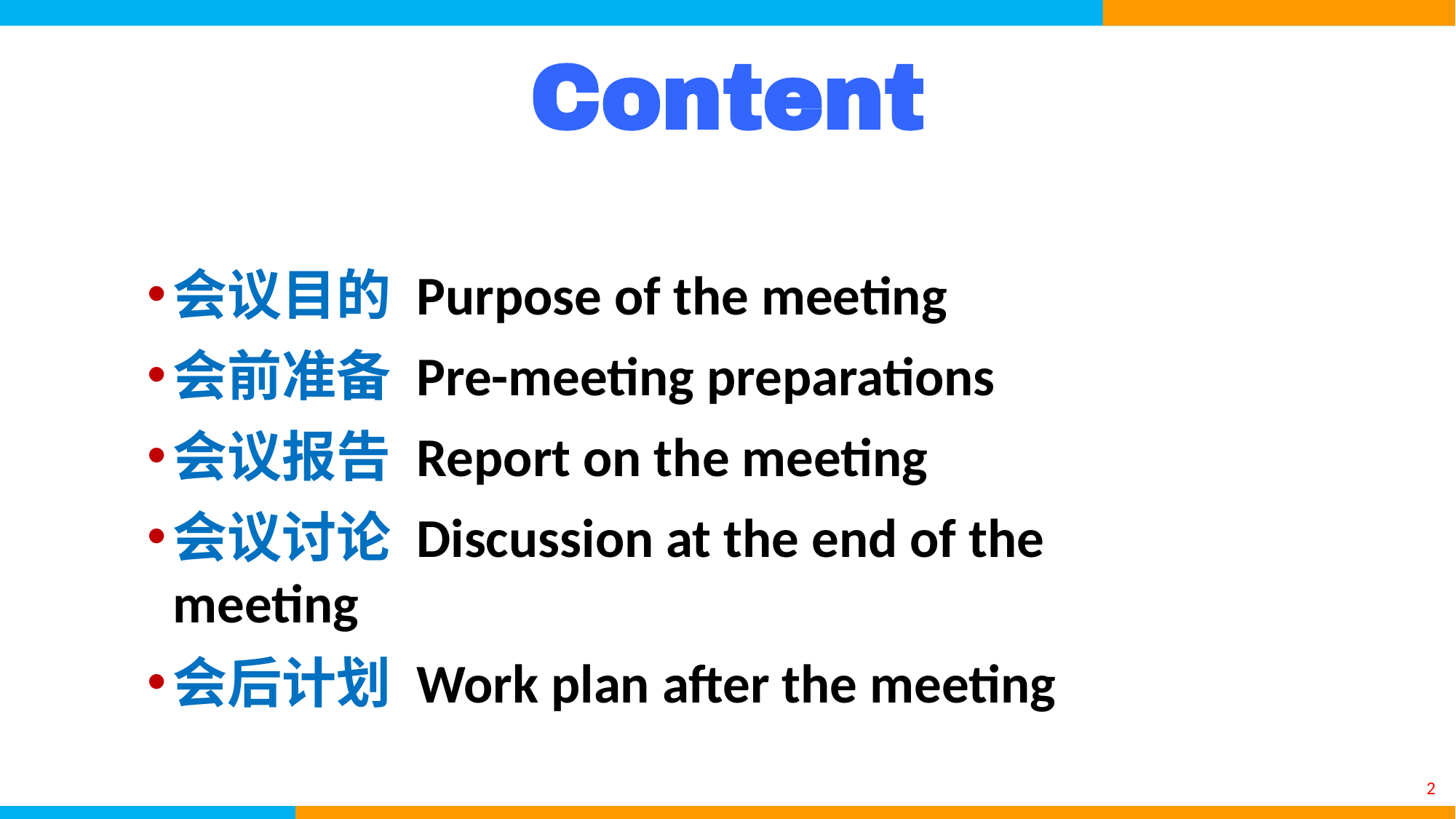

# Content
会议目的 Purpose of the meeting
会前准备 Pre-meeting preparations
会议报告 Report on the meeting
会议讨论 Discussion at the end of the meeting
会后计划 Work plan after the meeting
2